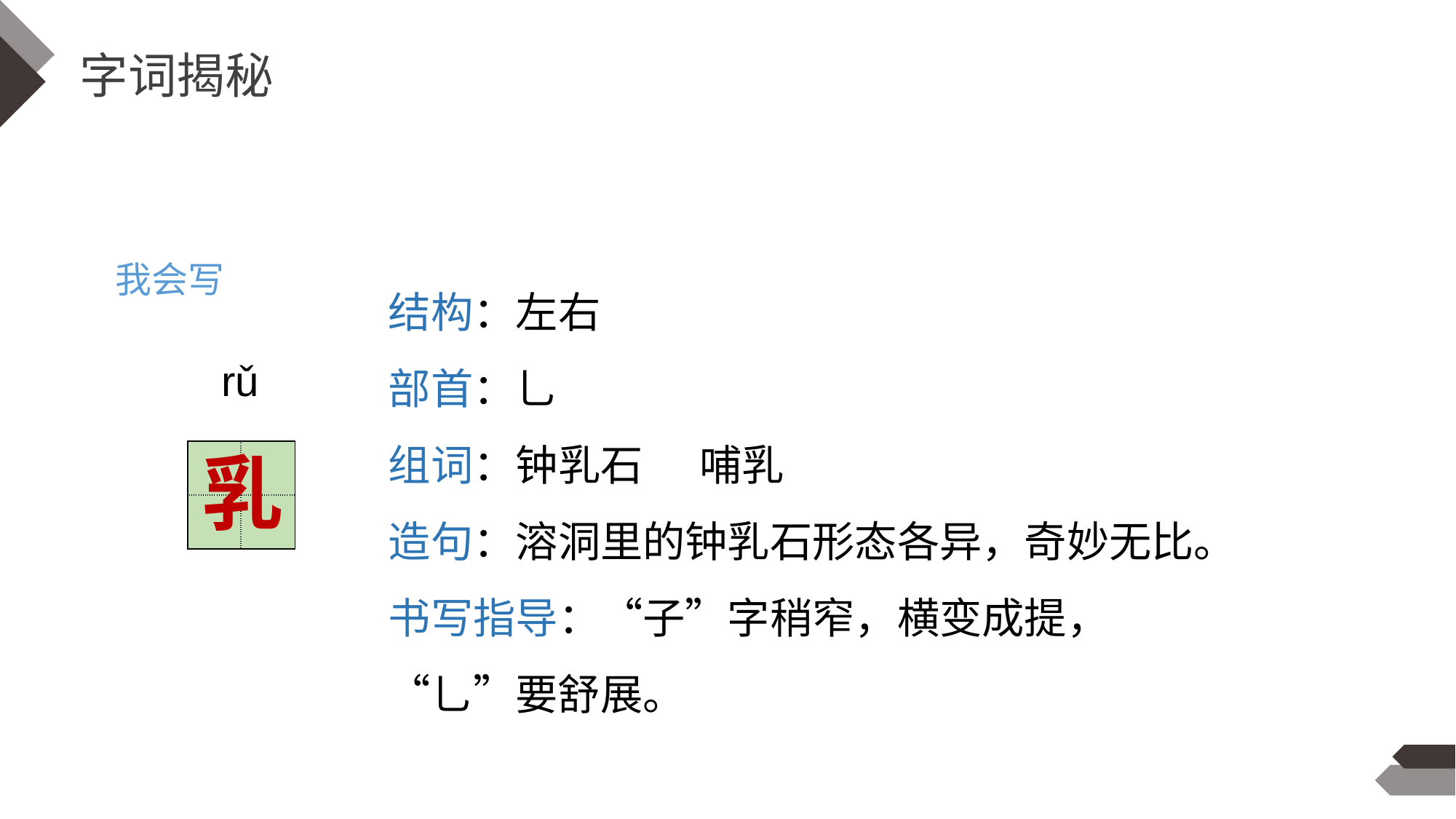

字词揭秘
我会写
结构：左右
部首：乚
组词：钟乳石      哺乳
造句：溶洞里的钟乳石形态各异，奇妙无比。
书写指导：“子”字稍窄，横变成提， “乚”要舒展。
 rǔ
乳
|  |  |
| --- | --- |
|  |  |